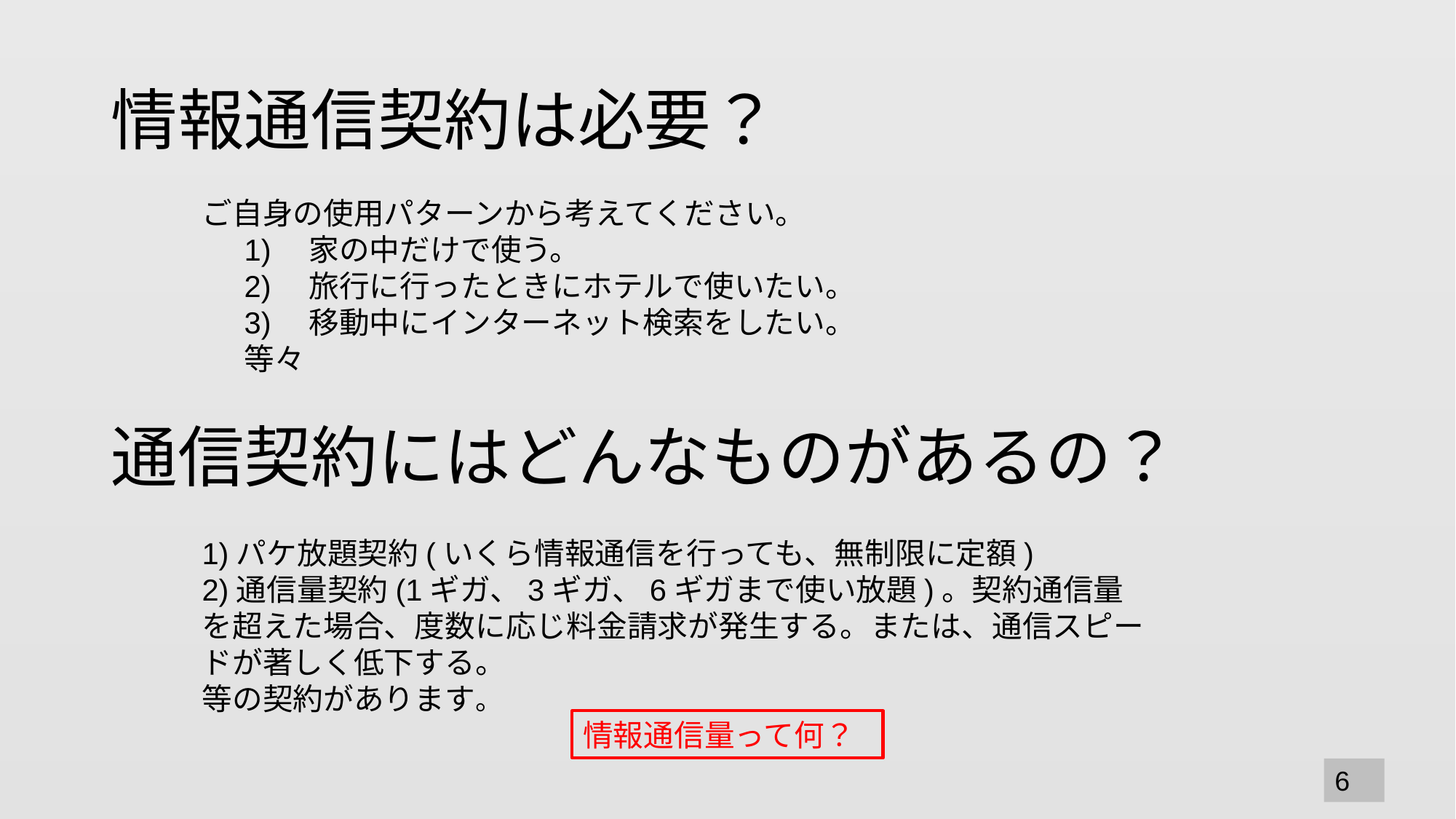

# 情報通信契約は必要？
ご自身の使用パターンから考えてください。
1)　家の中だけで使う。
2)　旅行に行ったときにホテルで使いたい。
3)　移動中にインターネット検索をしたい。
等々
通信契約にはどんなものがあるの？
1)パケ放題契約(いくら情報通信を行っても、無制限に定額)
2)通信量契約(1ギガ、3ギガ、6ギガまで使い放題)。契約通信量を超えた場合、度数に応じ料金請求が発生する。または、通信スピードが著しく低下する。
等の契約があります。
情報通信量って何？
6
6